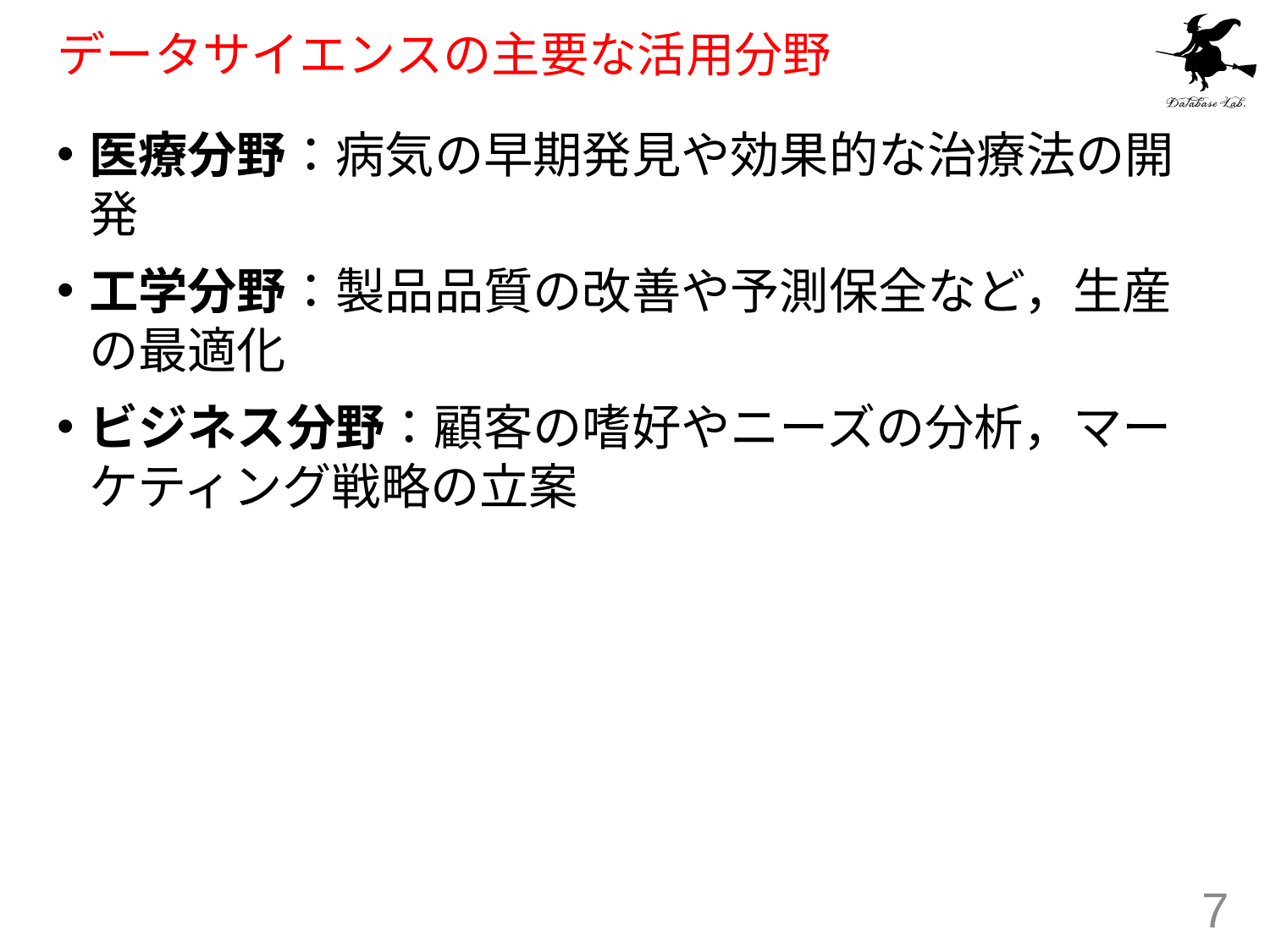

# データサイエンスの主要な活用分野
医療分野：病気の早期発見や効果的な治療法の開発
工学分野：製品品質の改善や予測保全など，生産の最適化
ビジネス分野：顧客の嗜好やニーズの分析，マーケティング戦略の立案
7